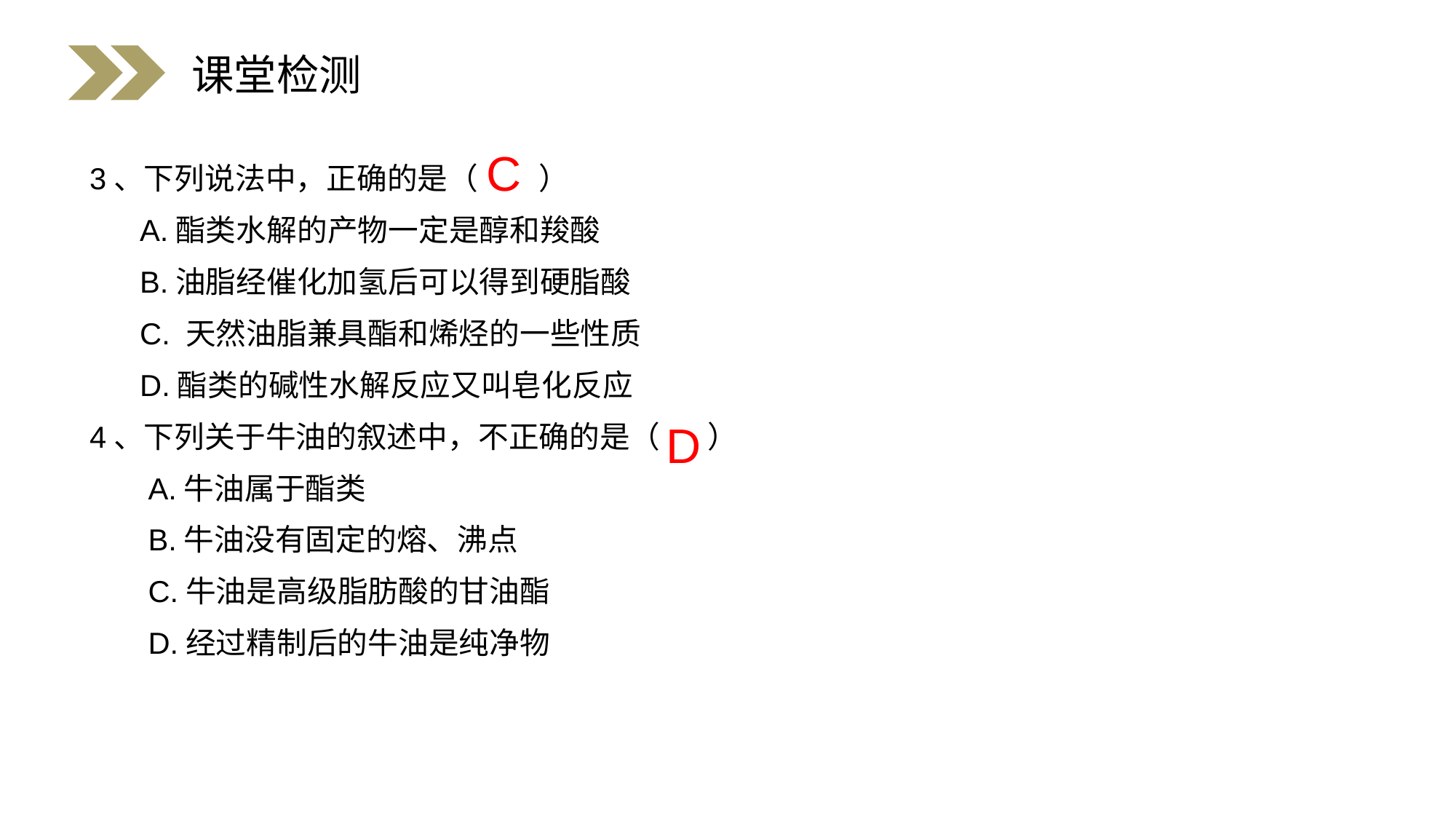

课堂检测
C
3、下列说法中，正确的是（         ）
      A.酯类水解的产物一定是醇和羧酸
      B.油脂经催化加氢后可以得到硬脂酸
      C. 天然油脂兼具酯和烯烃的一些性质
      D.酯类的碱性水解反应又叫皂化反应
4、下列关于牛油的叙述中，不正确的是（       ）
       A.牛油属于酯类
       B.牛油没有固定的熔、沸点
       C.牛油是高级脂肪酸的甘油酯
       D.经过精制后的牛油是纯净物
D